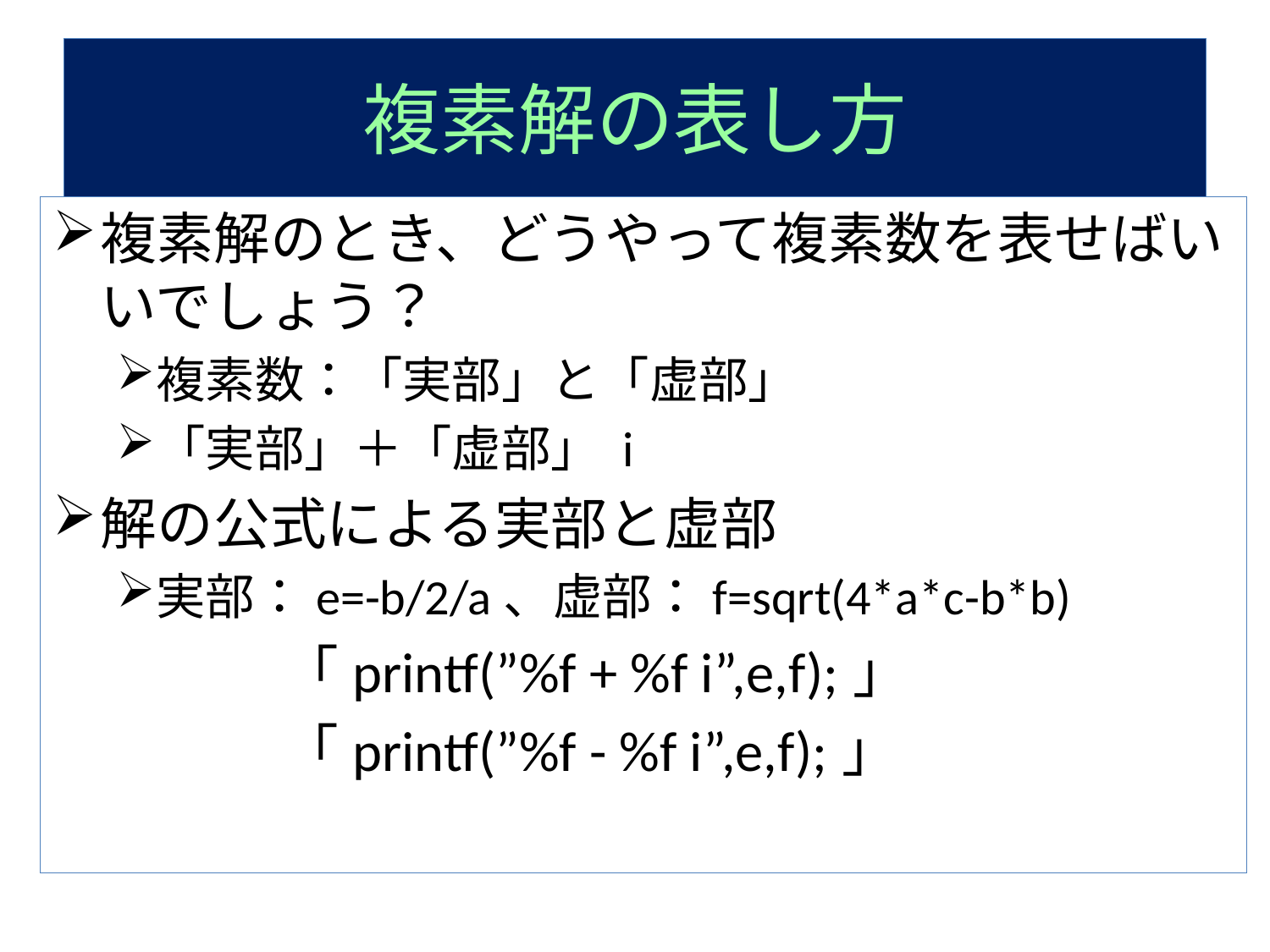

# 複素解の表し方
複素解のとき、どうやって複素数を表せばいいでしょう？
複素数：「実部」と「虚部」
「実部」＋「虚部」 i
解の公式による実部と虚部
実部：e=-b/2/a、虚部：f=sqrt(4*a*c-b*b)
                 「printf(”%f + %f i”,e,f);」
                 「printf(”%f - %f i”,e,f);」